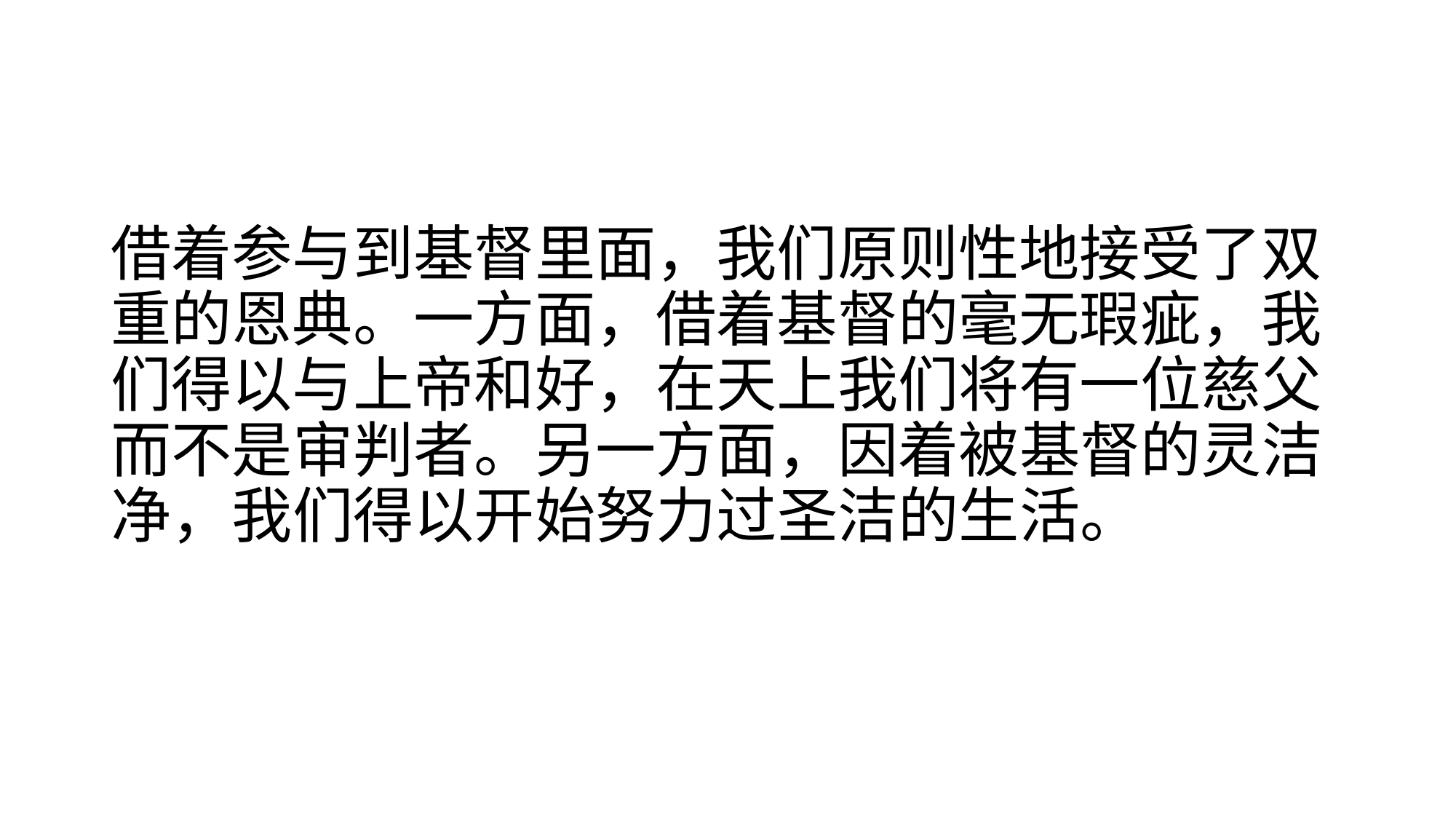

#
借着参与到基督里面，我们原则性地接受了双重的恩典。一方面，借着基督的毫无瑕疵，我们得以与上帝和好，在天上我们将有一位慈父而不是审判者。另一方面，因着被基督的灵洁净，我们得以开始努力过圣洁的生活。